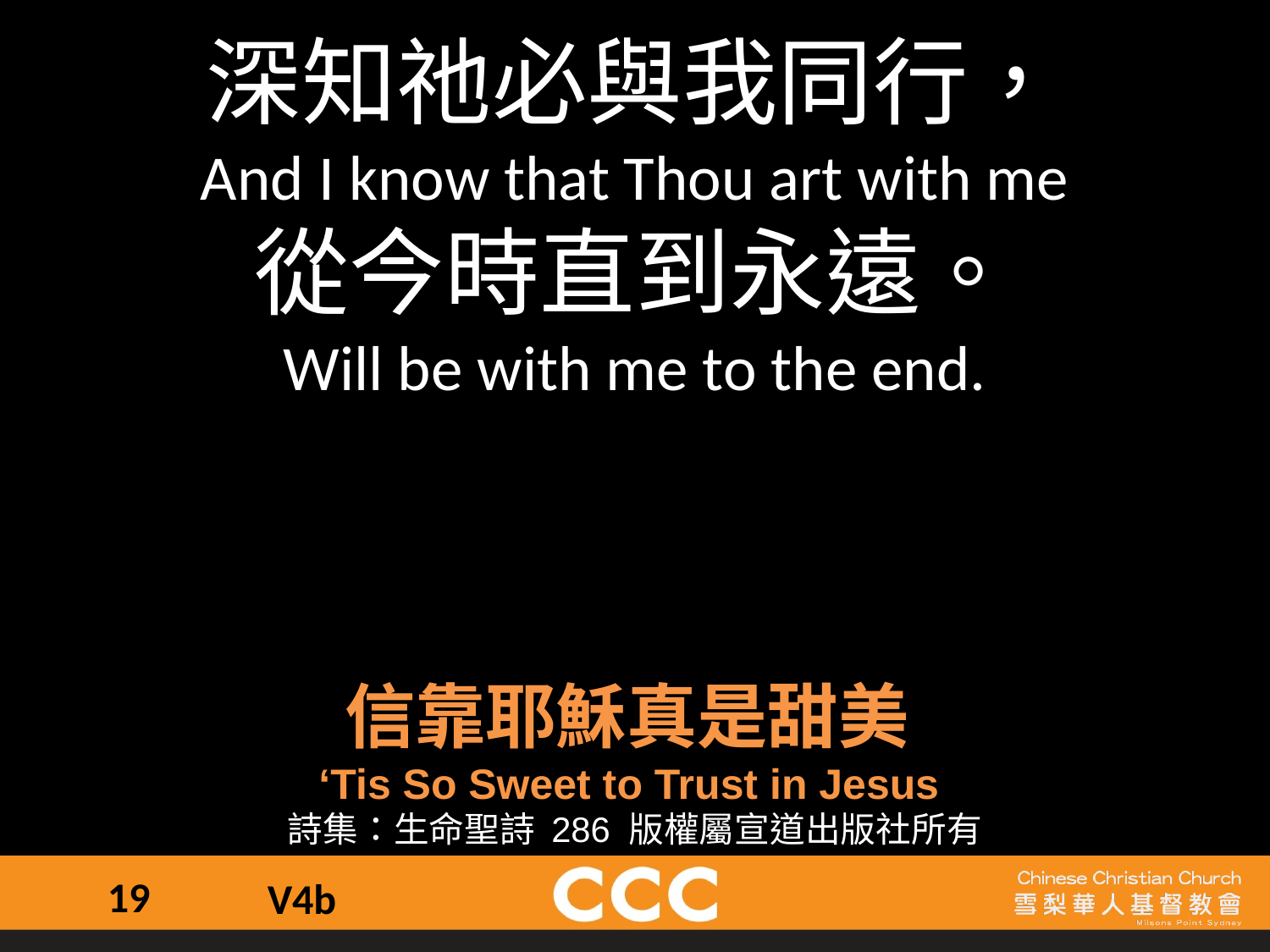

深知祂必與我同行，
And I know that Thou art with me
從今時直到永遠。
Will be with me to the end.
信靠耶穌真是甜美
‘Tis So Sweet to Trust in Jesus
詩集：生命聖詩 286 版權屬宣道出版社所有
19
V4b